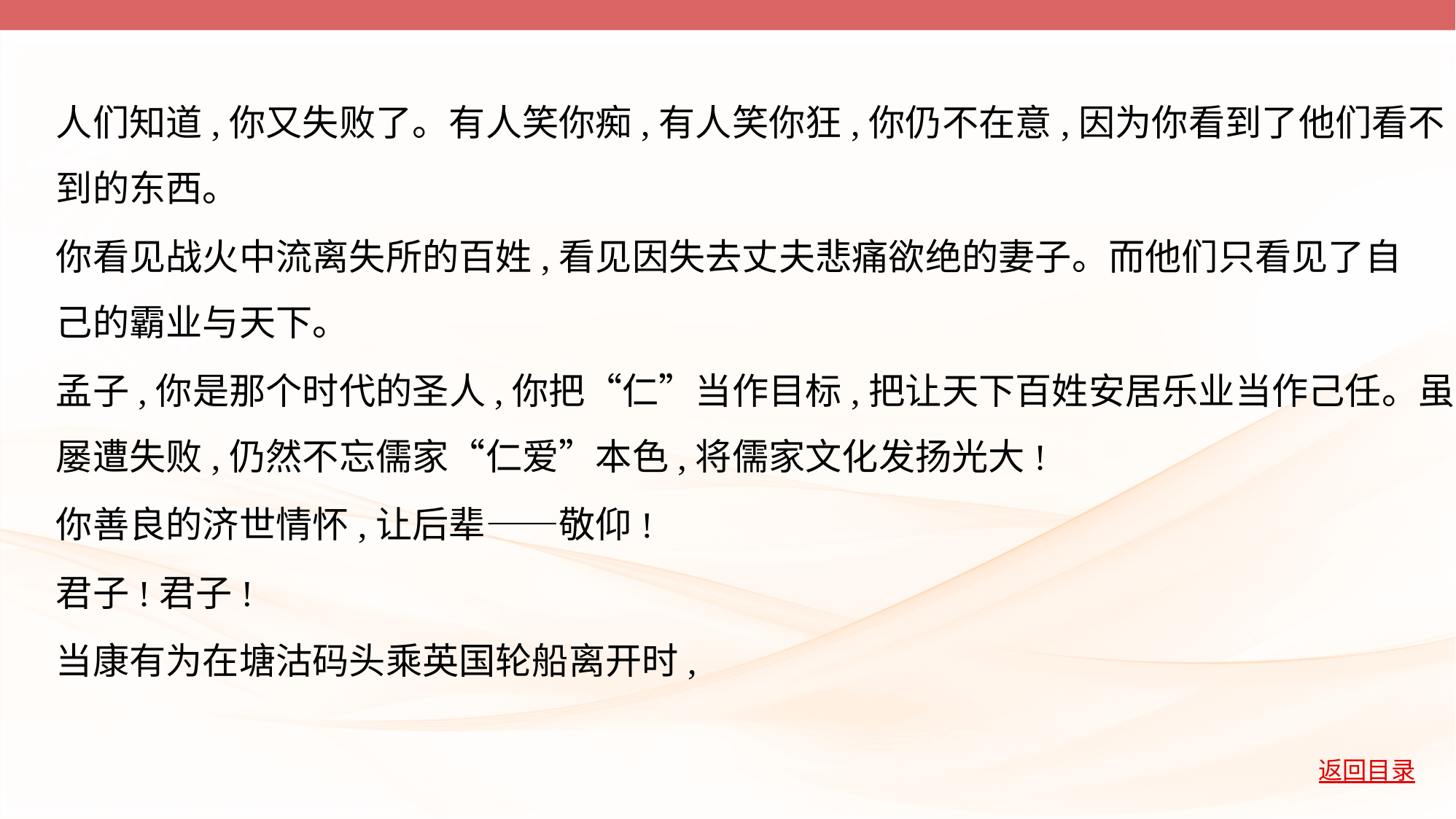

人们知道,你又失败了。有人笑你痴,有人笑你狂,你仍不在意,因为你看到了他们看不
到的东西。
你看见战火中流离失所的百姓,看见因失去丈夫悲痛欲绝的妻子。而他们只看见了自
己的霸业与天下。
孟子,你是那个时代的圣人,你把“仁”当作目标,把让天下百姓安居乐业当作己任。虽
屡遭失败,仍然不忘儒家“仁爱”本色,将儒家文化发扬光大!
你善良的济世情怀,让后辈——敬仰!
君子!君子!
当康有为在塘沽码头乘英国轮船离开时,